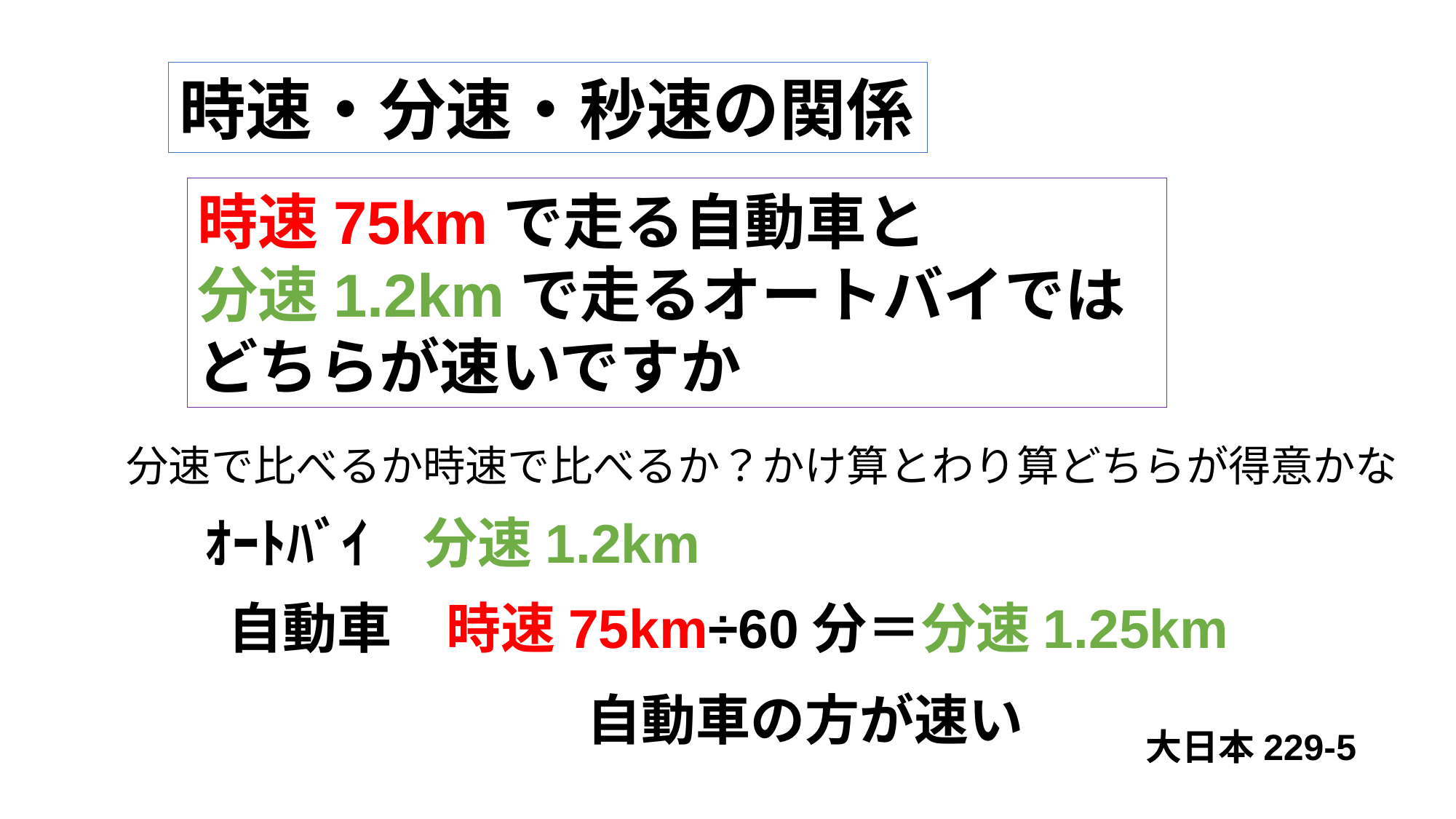

時速・分速・秒速の関係
時速75kmで走る自動車と
分速1.2kmで走るオートバイでは
どちらが速いですか
分速で比べるか時速で比べるか？かけ算とわり算どちらが得意かな
ｵｰﾄﾊﾞｲ　分速1.2km
自動車　時速75km÷60分＝分速1.25km
自動車の方が速い
大日本229-5